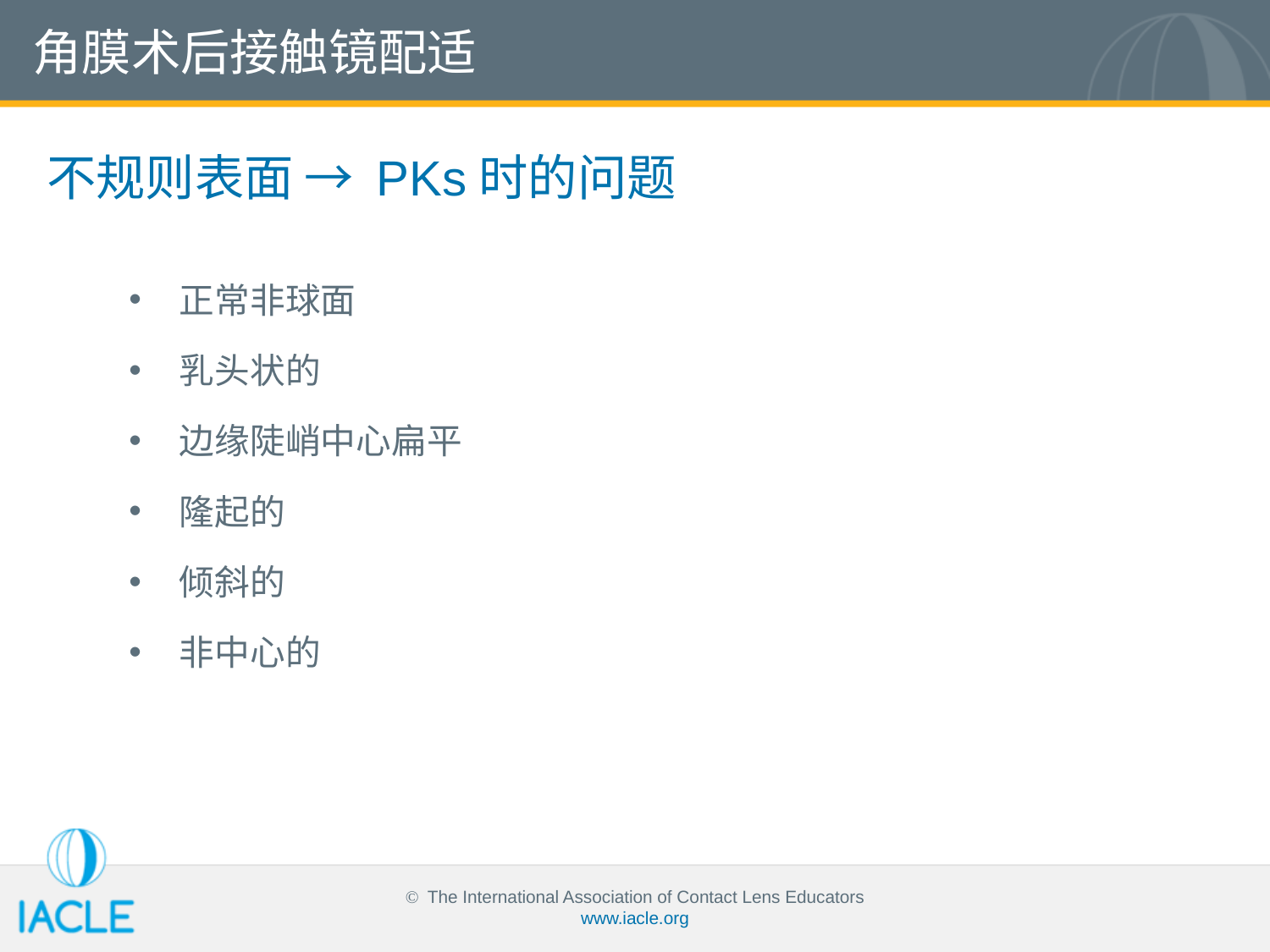

角膜术后接触镜配适
不规则表面 → PKs时的问题
正常非球面
乳头状的
边缘陡峭中心扁平
隆起的
倾斜的
非中心的